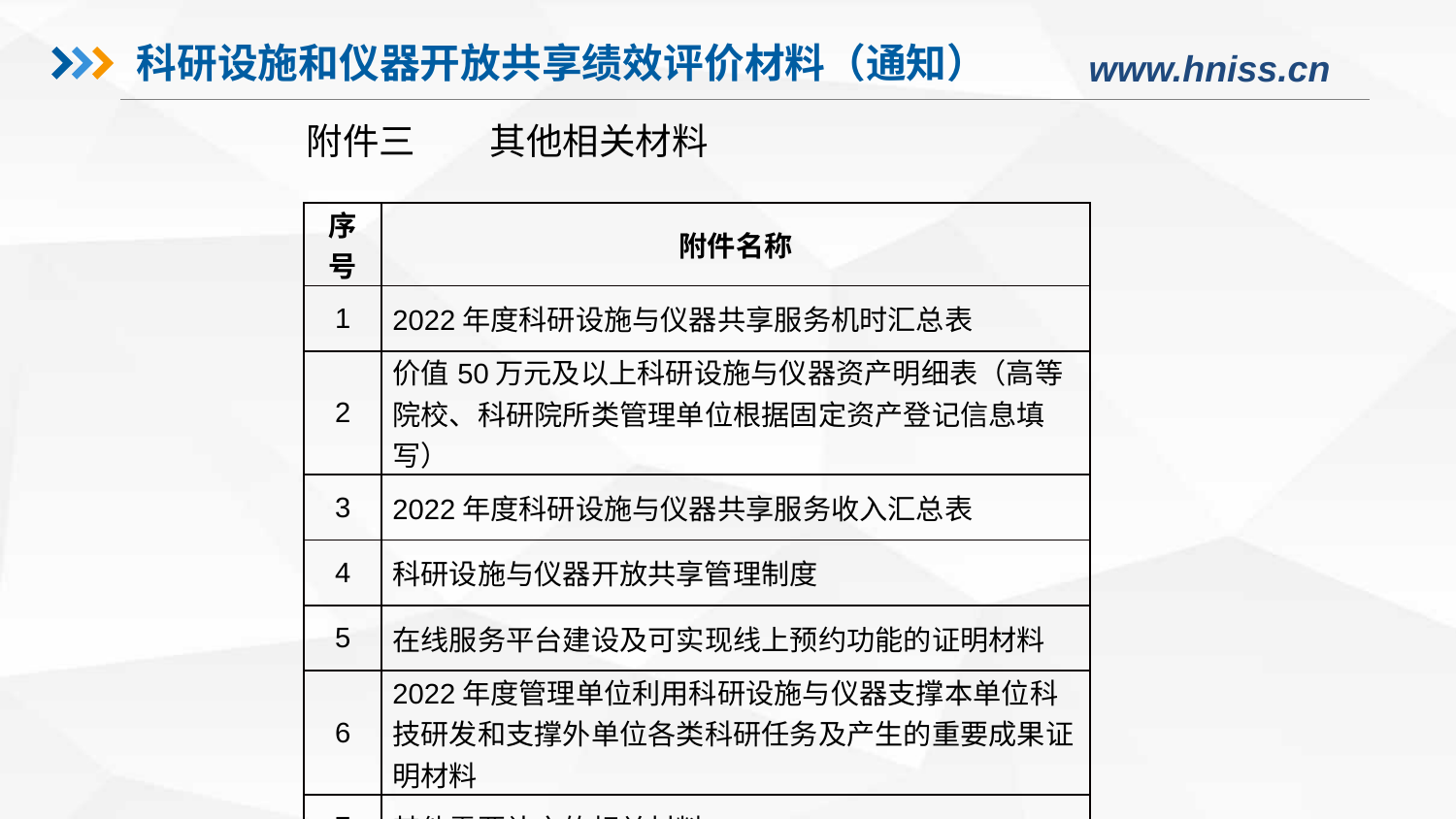

科研设施和仪器开放共享绩效评价材料（通知）
附件三         其他相关材料

| 序号 | 附件名称 |
| --- | --- |
| 1 | 2022年度科研设施与仪器共享服务机时汇总表 |
| 2 | 价值50万元及以上科研设施与仪器资产明细表（高等院校、科研院所类管理单位根据固定资产登记信息填写） |
| 3 | 2022年度科研设施与仪器共享服务收入汇总表 |
| 4 | 科研设施与仪器开放共享管理制度 |
| 5 | 在线服务平台建设及可实现线上预约功能的证明材料 |
| 6 | 2022年度管理单位利用科研设施与仪器支撑本单位科技研发和支撑外单位各类科研任务及产生的重要成果证明材料 |
| 7 | 其他需要补充的相关材料 |